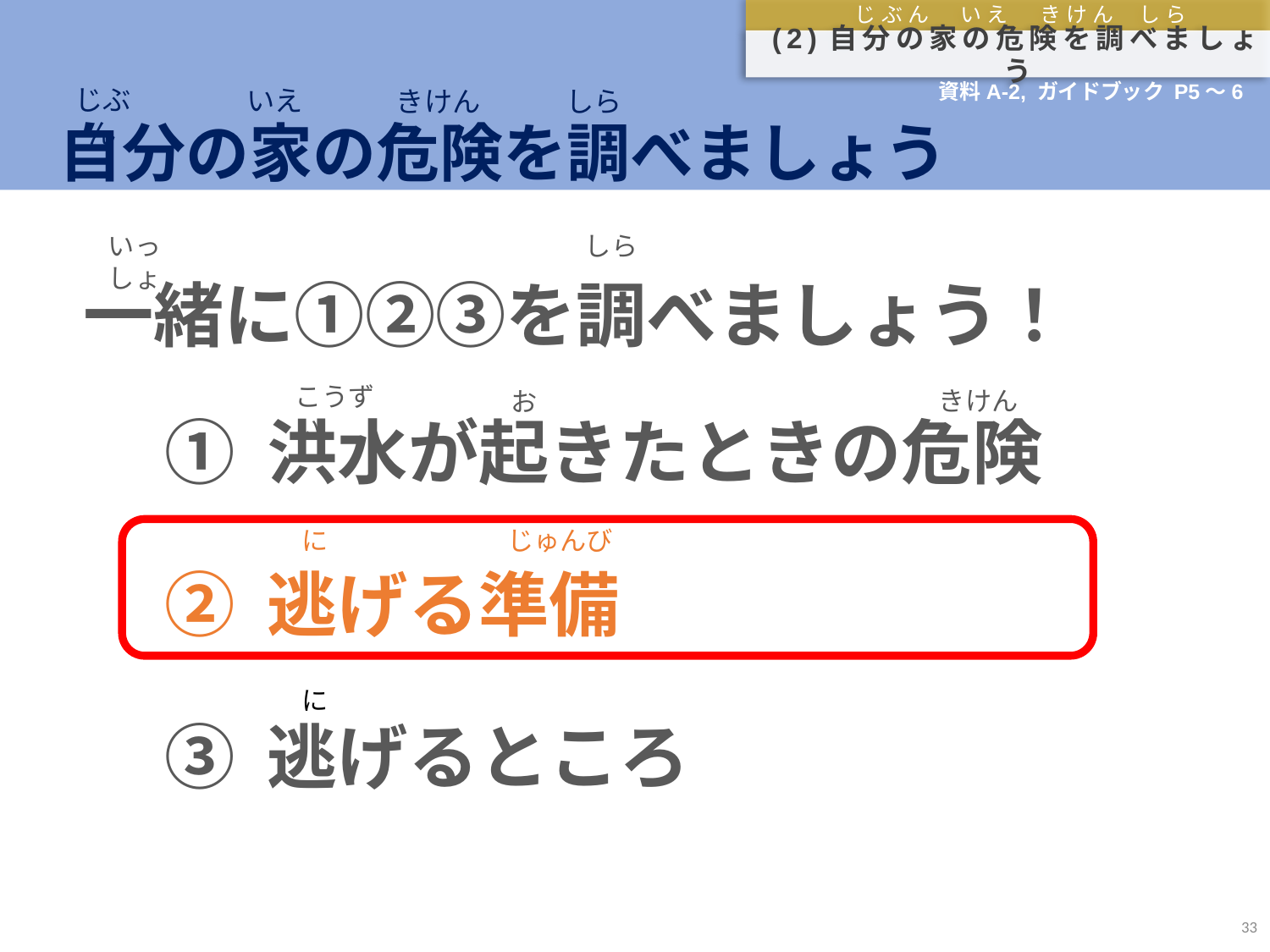

じぶん　いえ　きけん  しら
(2)自分の家の危険を調べましょう
# 自分の家の危険を調べましょう
資料A-2, ガイドブック P5～6
じぶん
いえ
きけん
しら

　一緒に①②③を調べましょう！

しら
いっしょ
こうずい
きけん
お
　①  洪水が起きたときの危険

　②  逃げる準備

　③  逃げるところ
に
じゅんび

に
33